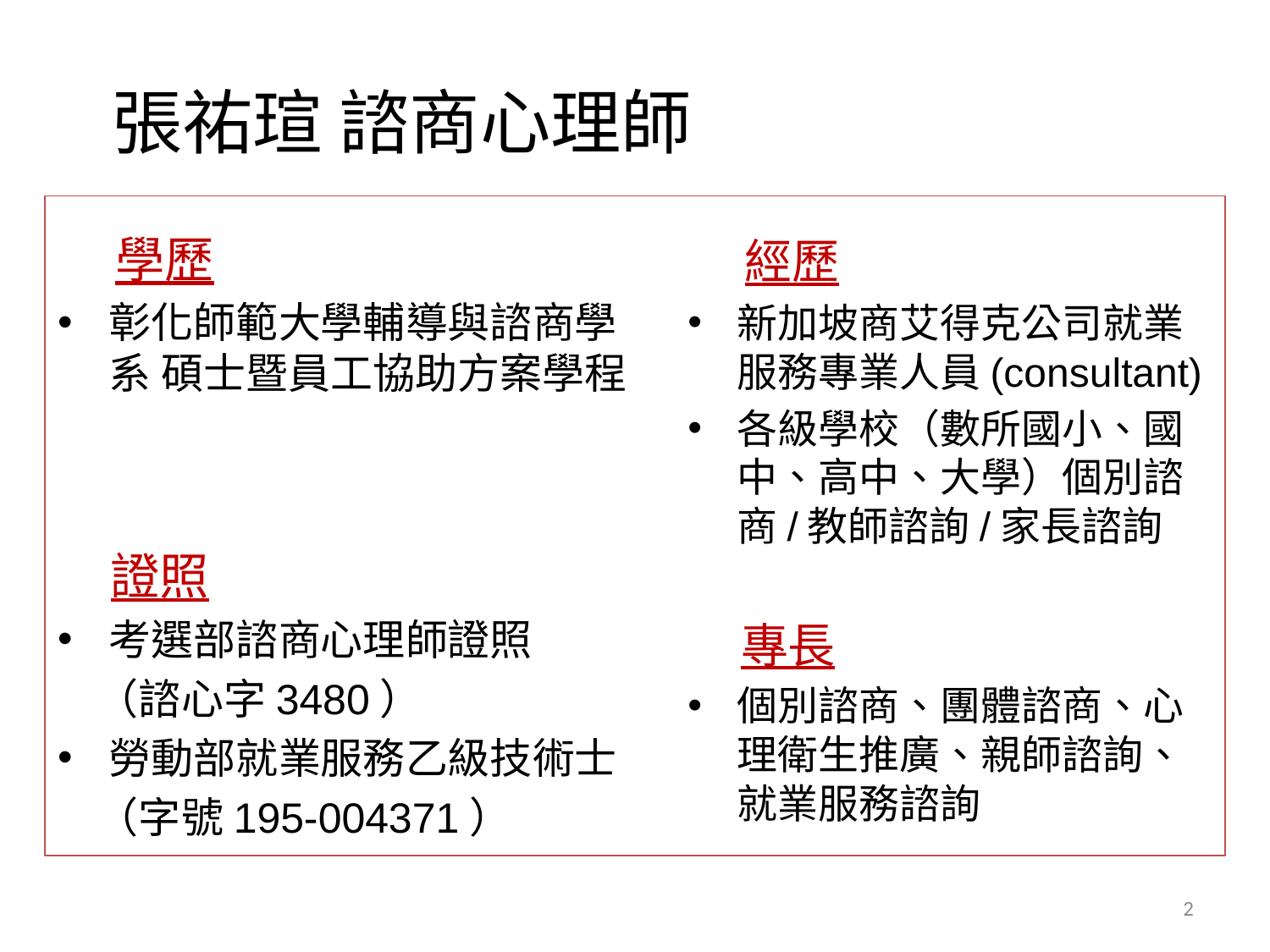

# 張祐瑄 諮商心理師

     學歷
彰化師範大學輔導與諮商學系 碩士暨員工協助方案學程

　證照
考選部諮商心理師證照
   （諮心字3480）
勞動部就業服務乙級技術士
   （字號195-004371）

    經歷
新加坡商艾得克公司就業服務專業人員(consultant)
各級學校（數所國小、國中、高中、大學）個別諮商/教師諮詢/家長諮詢

    專長
個別諮商、團體諮商、心理衛生推廣、親師諮詢、就業服務諮詢

2